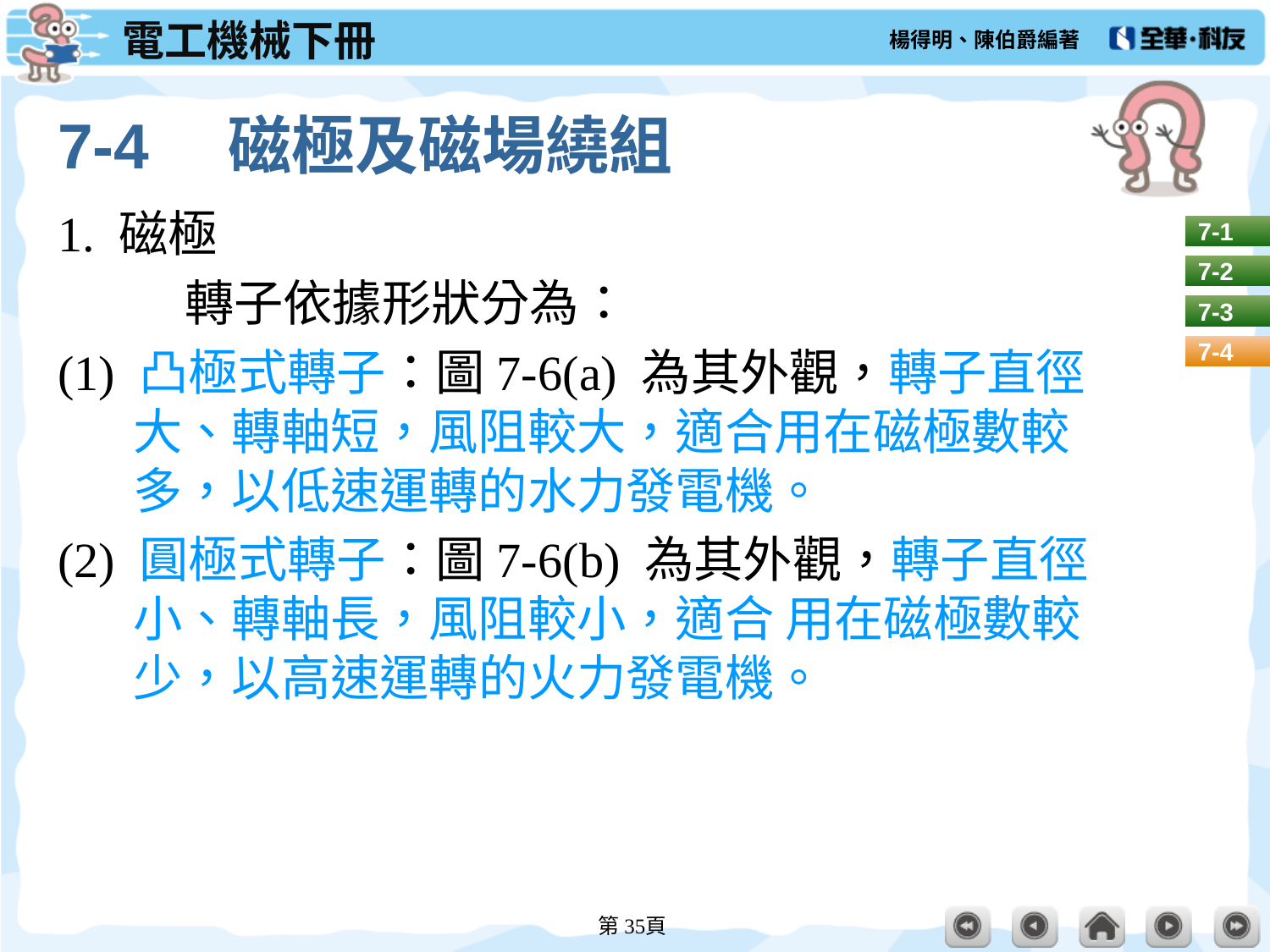

# 7-4　磁極及磁場繞組
1. 磁極
	轉子依據形狀分為：
(1) 凸極式轉子：圖7-6(a) 為其外觀，轉子直徑大、轉軸短，風阻較大，適合用在磁極數較多，以低速運轉的水力發電機。
(2) 圓極式轉子：圖7-6(b) 為其外觀，轉子直徑小、轉軸長，風阻較小，適合 用在磁極數較少，以高速運轉的火力發電機。